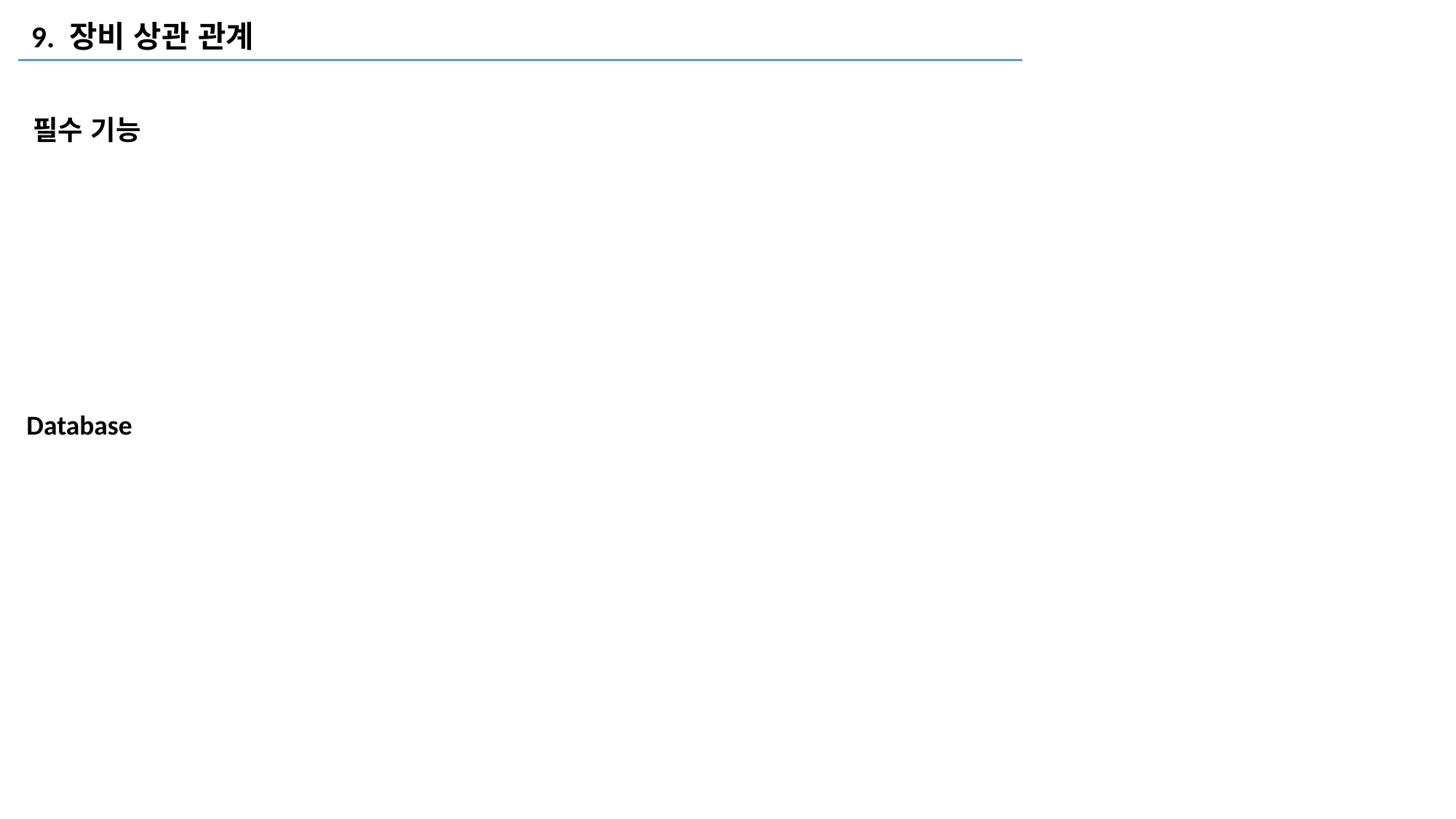

9. 장비 상관 관계
필수 기능
Database